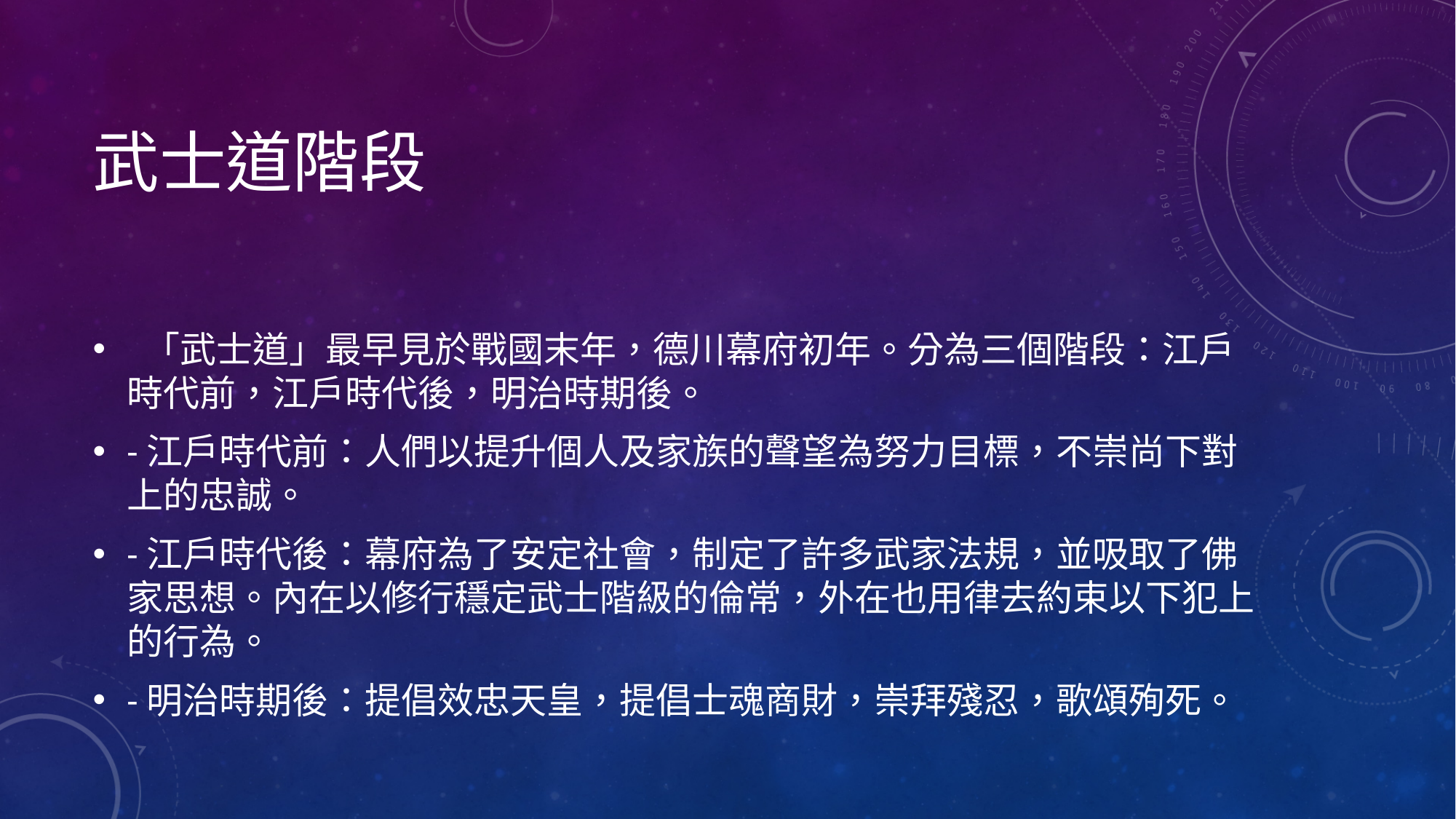

# 武士道階段
 「武士道」最早見於戰國末年，德川幕府初年。分為三個階段：江戶時代前，江戶時代後，明治時期後。
-江戶時代前：人們以提升個人及家族的聲望為努力目標，不崇尚下對上的忠誠。
-江戶時代後：幕府為了安定社會，制定了許多武家法規，並吸取了佛家思想。內在以修行穩定武士階級的倫常，外在也用律去約束以下犯上的行為。
-明治時期後：提倡效忠天皇，提倡士魂商財，崇拜殘忍，歌頌殉死。